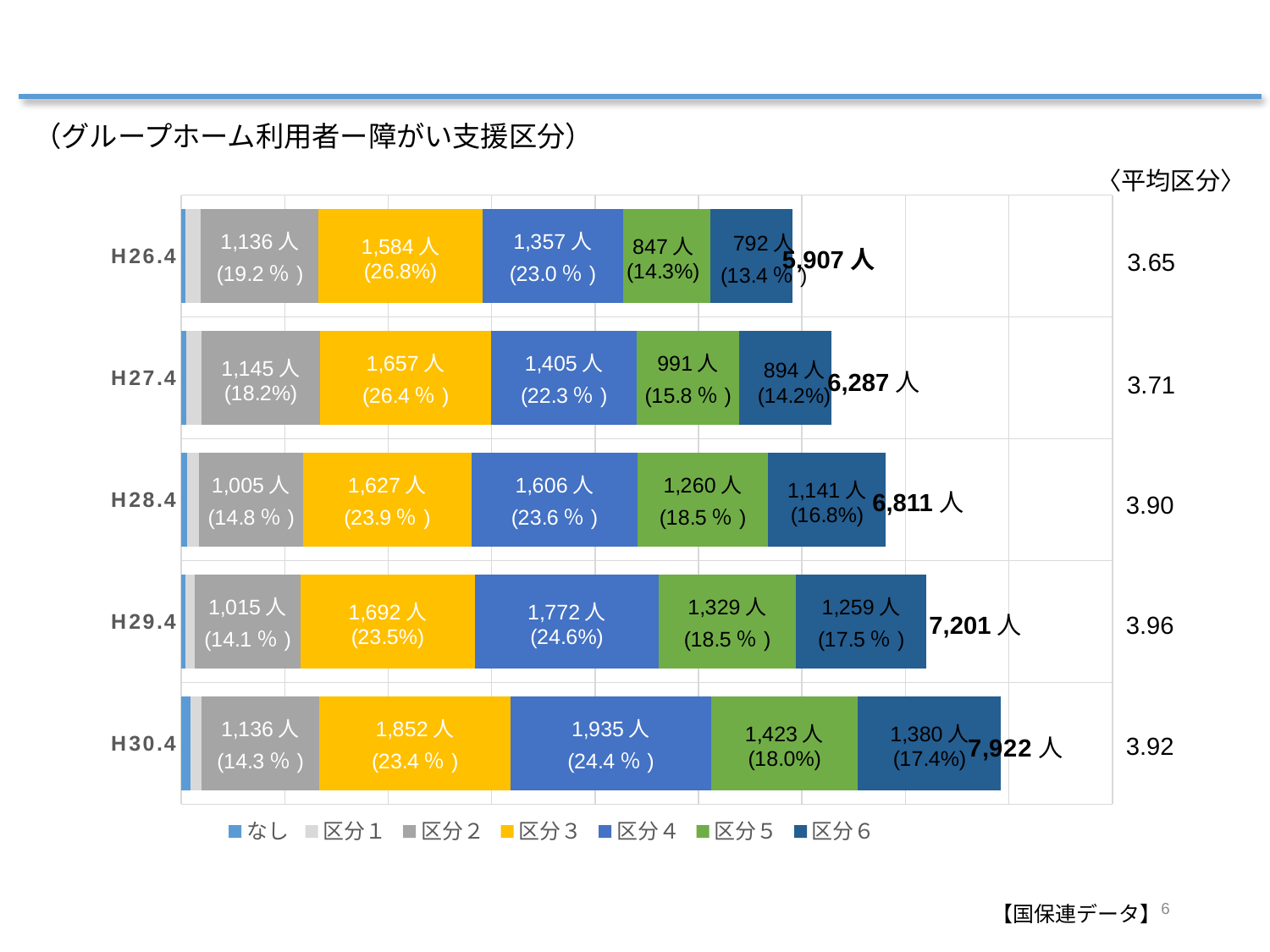

（グループホーム利用者ー障がい支援区分）
〈平均区分〉

### Chart

| Category | なし | 区分１ | 区分２ | 区分３ | 区分４ | 区分５ | 区分６ |
|---|---|---|---|---|---|---|---|
| H30.4 | 87.0 | 109.0 | 1136.0 | 1852.0 | 1935.0 | 1423.0 | 1380.0 |
| H29.4 | 42.0 | 92.0 | 1015.0 | 1692.0 | 1772.0 | 1329.0 | 1259.0 |
| H28.4 | 53.0 | 119.0 | 1005.0 | 1627.0 | 1606.0 | 1260.0 | 1141.0 |
| H27.4 | 47.0 | 148.0 | 1145.0 | 1657.0 | 1405.0 | 991.0 | 894.0 |
| H26.4 | 41.0 | 150.0 | 1136.0 | 1584.0 | 1357.0 | 847.0 | 792.0 |
5,907人
3.65
6,287人
3.71

6,811人
3.90
7,201人
3.96
3.92
6
【国保連データ】